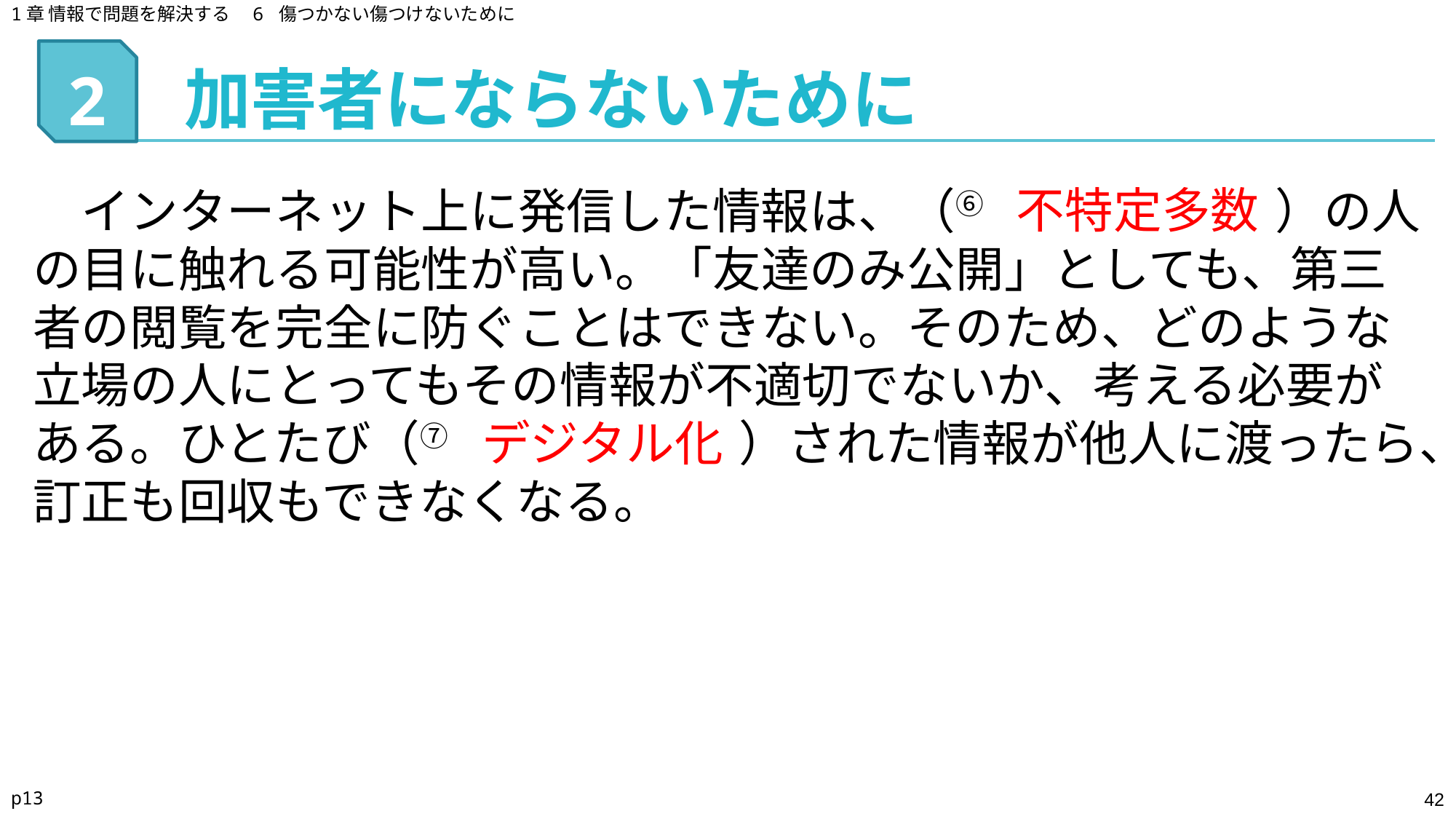

1章 情報で問題を解決する　6 傷つかない傷つけないために
加害者にならないために
# 2
　インターネット上に発信した情報は、（⑥　　　　　　）の人の目に触れる可能性が高い。「友達のみ公開」としても、第三者の閲覧を完全に防ぐことはできない。そのため、どのような立場の人にとってもその情報が不適切でないか、考える必要がある。ひとたび（⑦　　　　　　）された情報が他人に渡ったら、訂正も回収もできなくなる。
不特定多数
デジタル化
p13
42